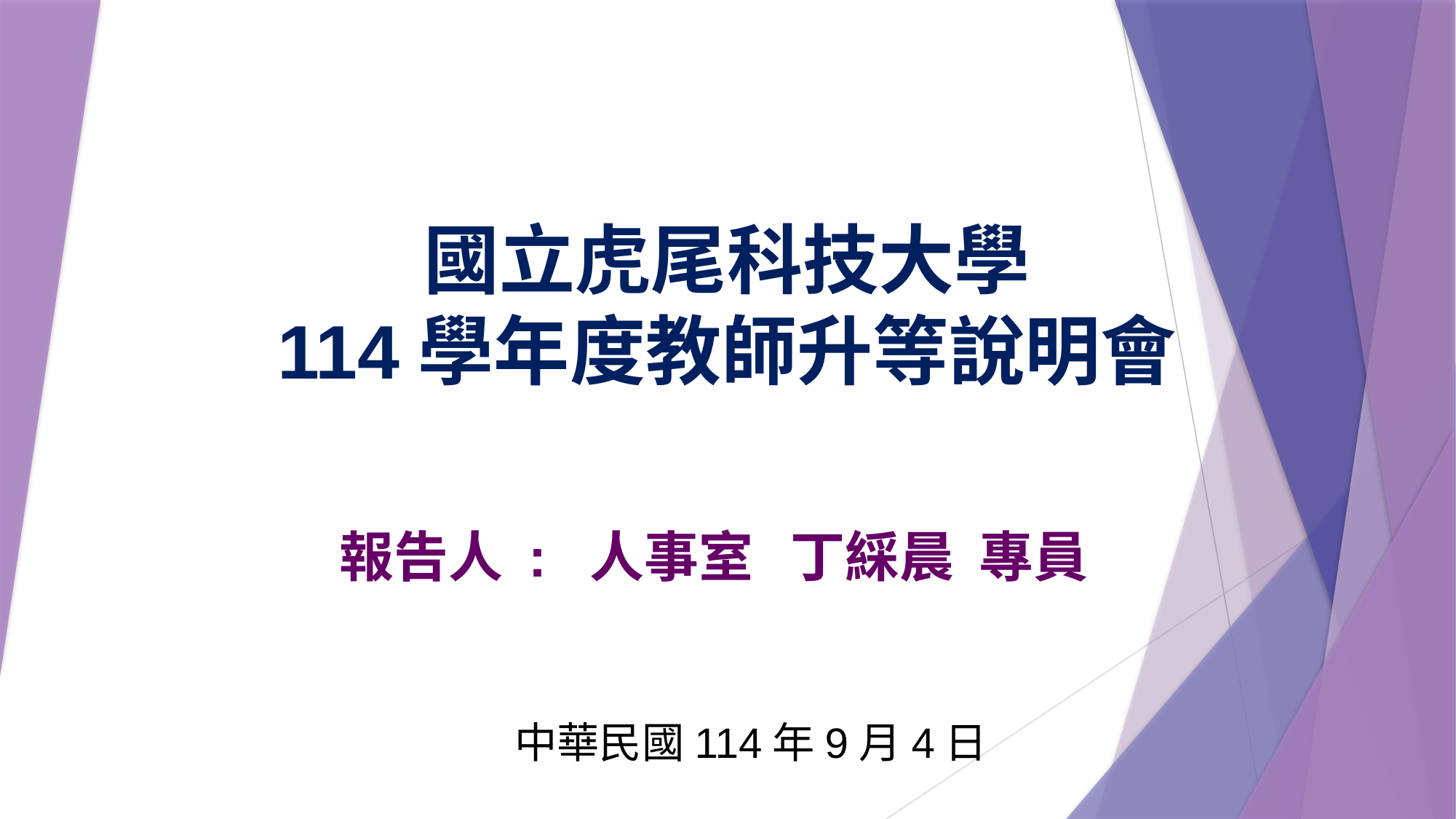

國立虎尾科技大學
114學年度教師升等說明會
報告人 :  人事室   丁綵晨  專員
中華民國114年9月4日